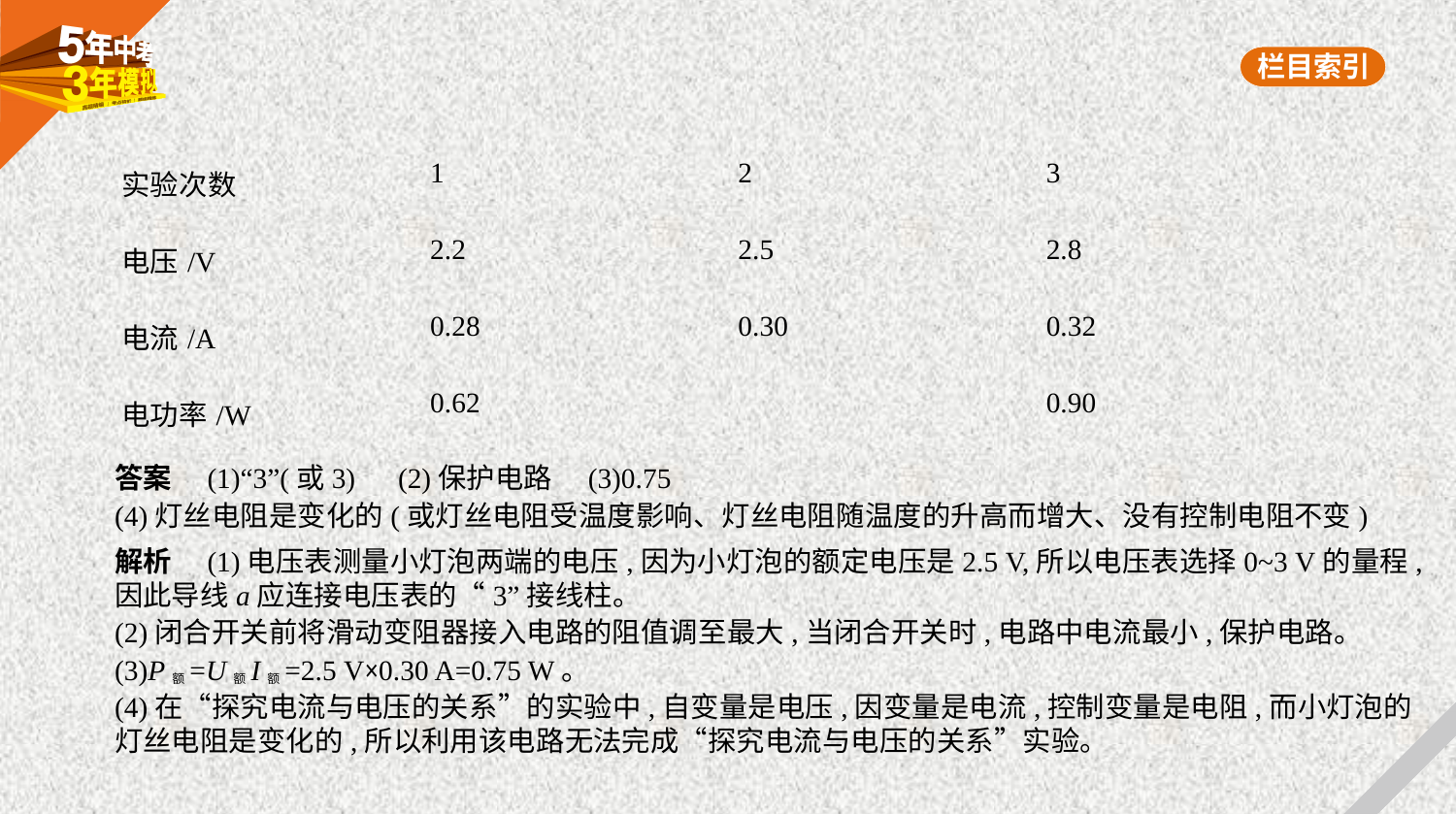

| 实验次数 | 1 | 2 | 3 |
| --- | --- | --- | --- |
| 电压/V | 2.2 | 2.5 | 2.8 |
| 电流/A | 0.28 | 0.30 | 0.32 |
| 电功率/W | 0.62 |  | 0.90 |
答案　(1)“3”(或3)　(2)保护电路　(3)0.75
(4)灯丝电阻是变化的(或灯丝电阻受温度影响、灯丝电阻随温度的升高而增大、没有控制电阻不变)
解析　(1)电压表测量小灯泡两端的电压,因为小灯泡的额定电压是2.5 V,所以电压表选择0~3 V的量程,
因此导线a应连接电压表的“3”接线柱。
(2)闭合开关前将滑动变阻器接入电路的阻值调至最大,当闭合开关时,电路中电流最小,保护电路。
(3)P额=U额I额=2.5 V×0.30 A=0.75 W。
(4)在“探究电流与电压的关系”的实验中,自变量是电压,因变量是电流,控制变量是电阻,而小灯泡的
灯丝电阻是变化的,所以利用该电路无法完成“探究电流与电压的关系”实验。